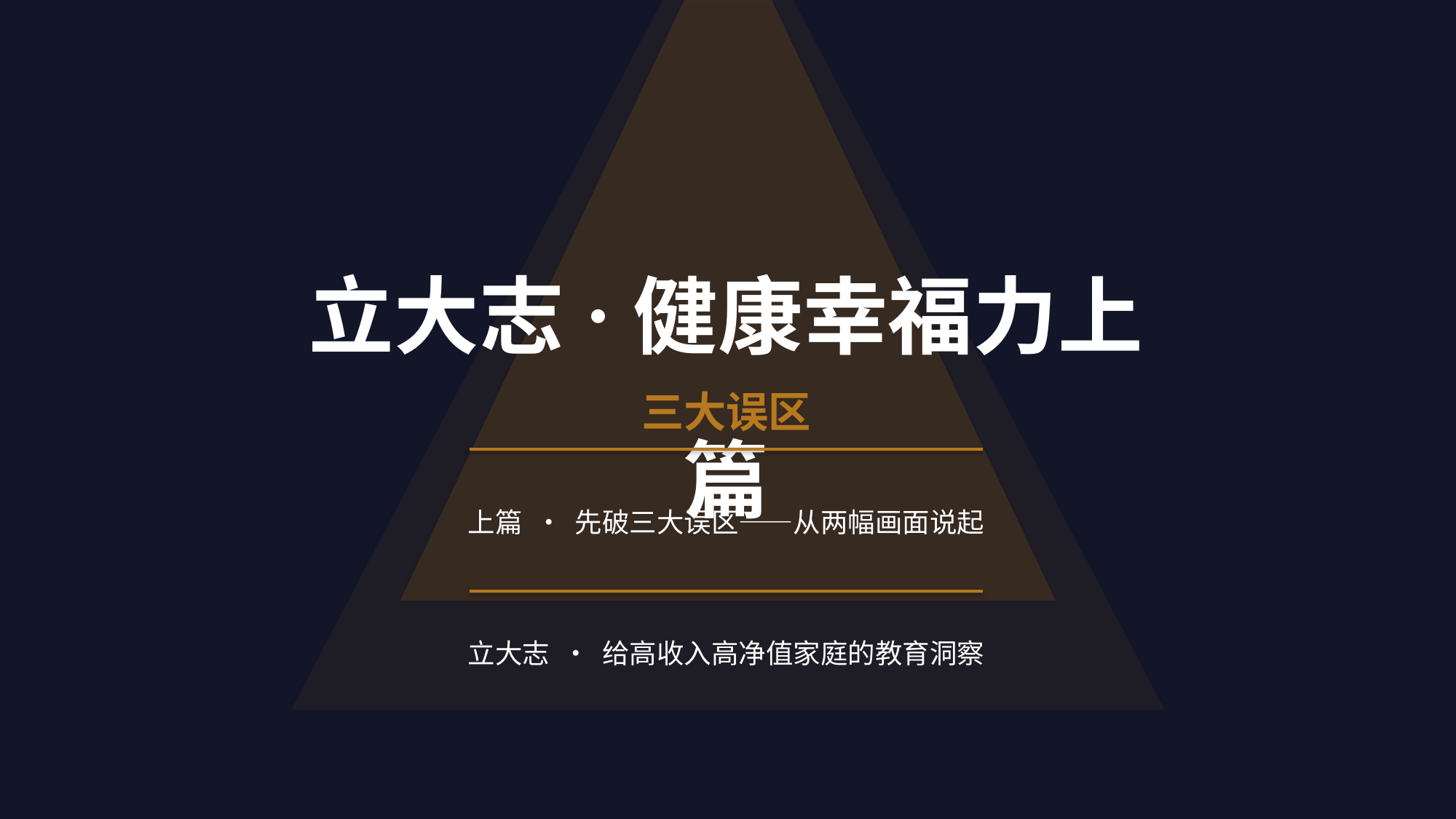

立大志·健康幸福力上篇
三大误区

上篇 · 先破三大误区——从两幅画面说起

立大志 · 给高收入高净值家庭的教育洞察